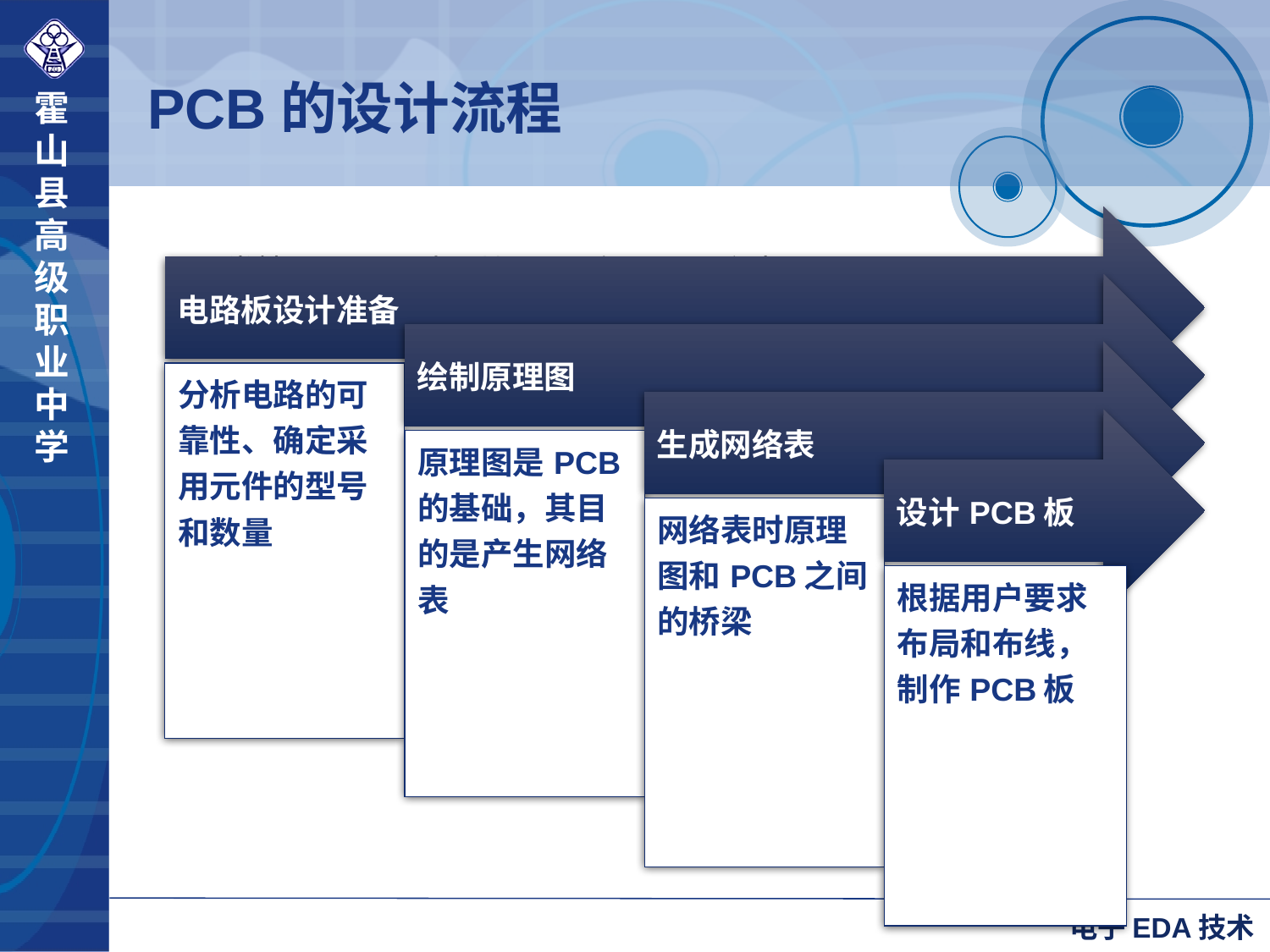

PCB的设计流程
电路板设计准备
分析电路的可靠性、确定采用元件的型号和数量
绘制原理图
原理图是PCB的基础，其目的是产生网络表
生成网络表
设计PCB板
通常情况下，设计一块PCB有以下四个步骤：